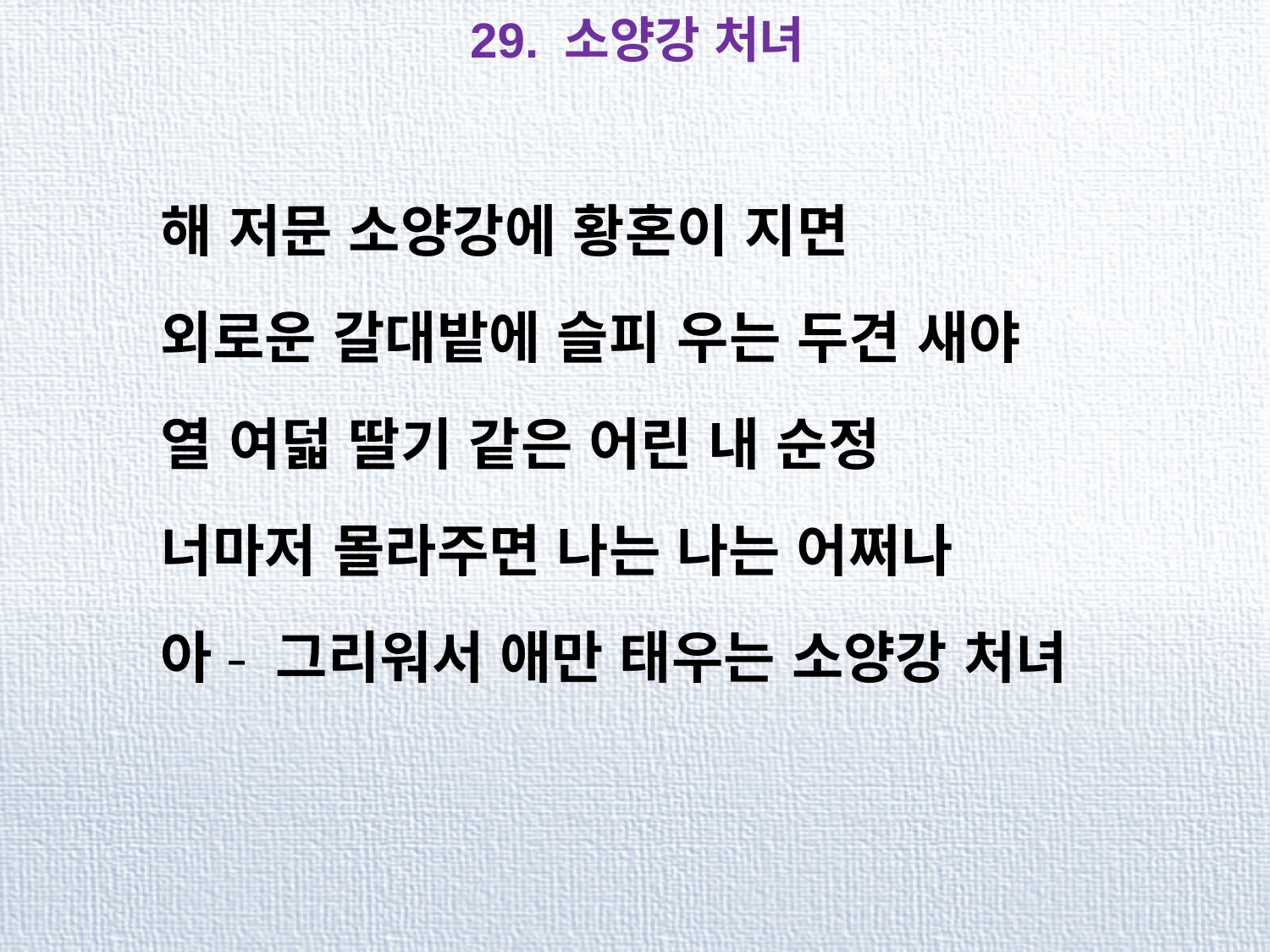

29. 소양강 처녀
 해 저문 소양강에 황혼이 지면

 외로운 갈대밭에 슬피 우는 두견 새야

 열 여덟 딸기 같은 어린 내 순정

 너마저 몰라주면 나는 나는 어쩌나

 아- 그리워서 애만 태우는 소양강 처녀